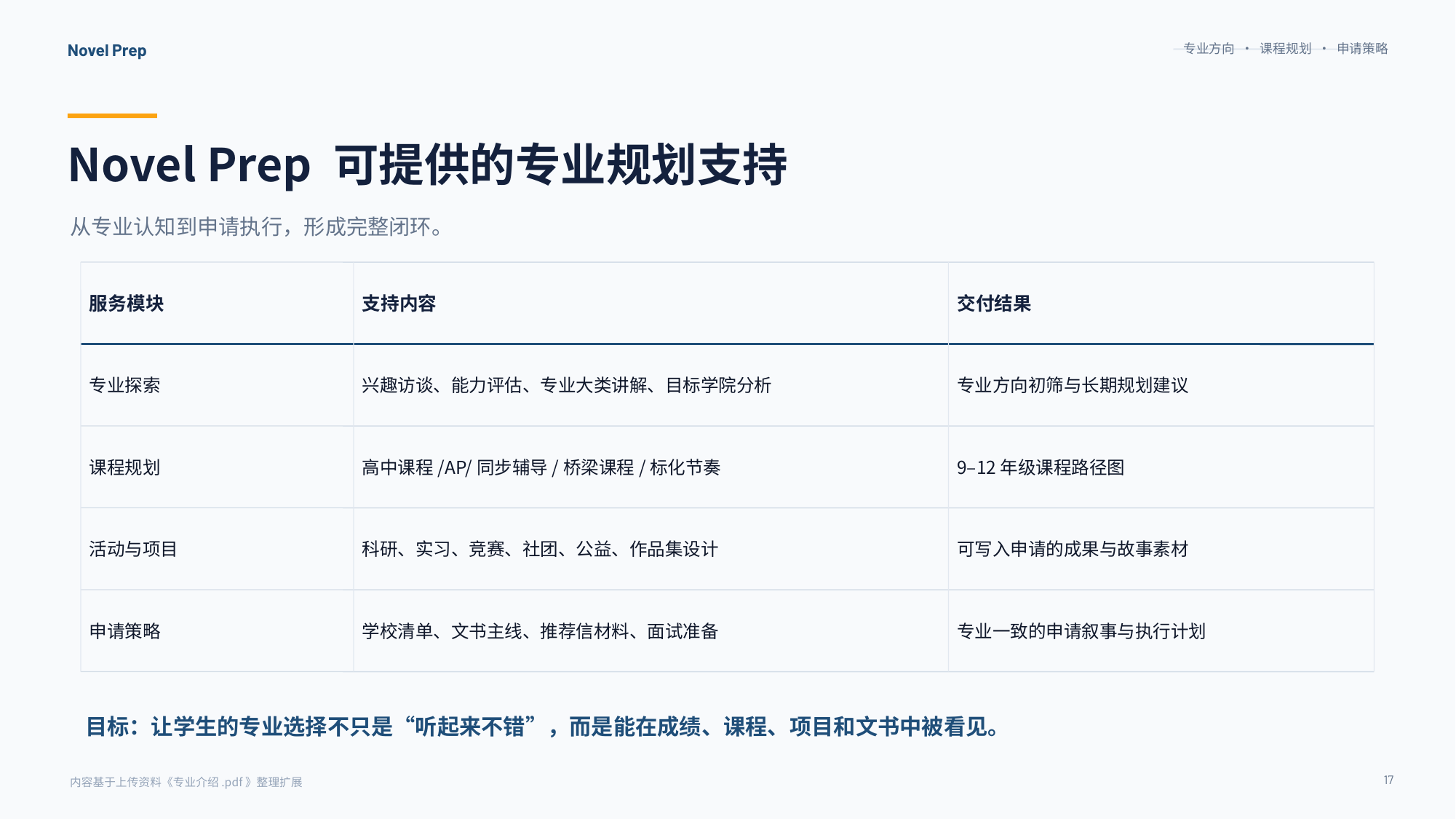

专业方向 · 课程规划 · 申请策略
Novel Prep

Novel Prep 可提供的专业规划支持
从专业认知到申请执行，形成完整闭环。

服务模块
支持内容
交付结果

专业探索
兴趣访谈、能力评估、专业大类讲解、目标学院分析
专业方向初筛与长期规划建议

课程规划
高中课程/AP/同步辅导/桥梁课程/标化节奏
9–12年级课程路径图

活动与项目
科研、实习、竞赛、社团、公益、作品集设计
可写入申请的成果与故事素材

申请策略
学校清单、文书主线、推荐信材料、面试准备
专业一致的申请叙事与执行计划

目标：让学生的专业选择不只是“听起来不错”，而是能在成绩、课程、项目和文书中被看见。
17
内容基于上传资料《专业介绍.pdf》整理扩展